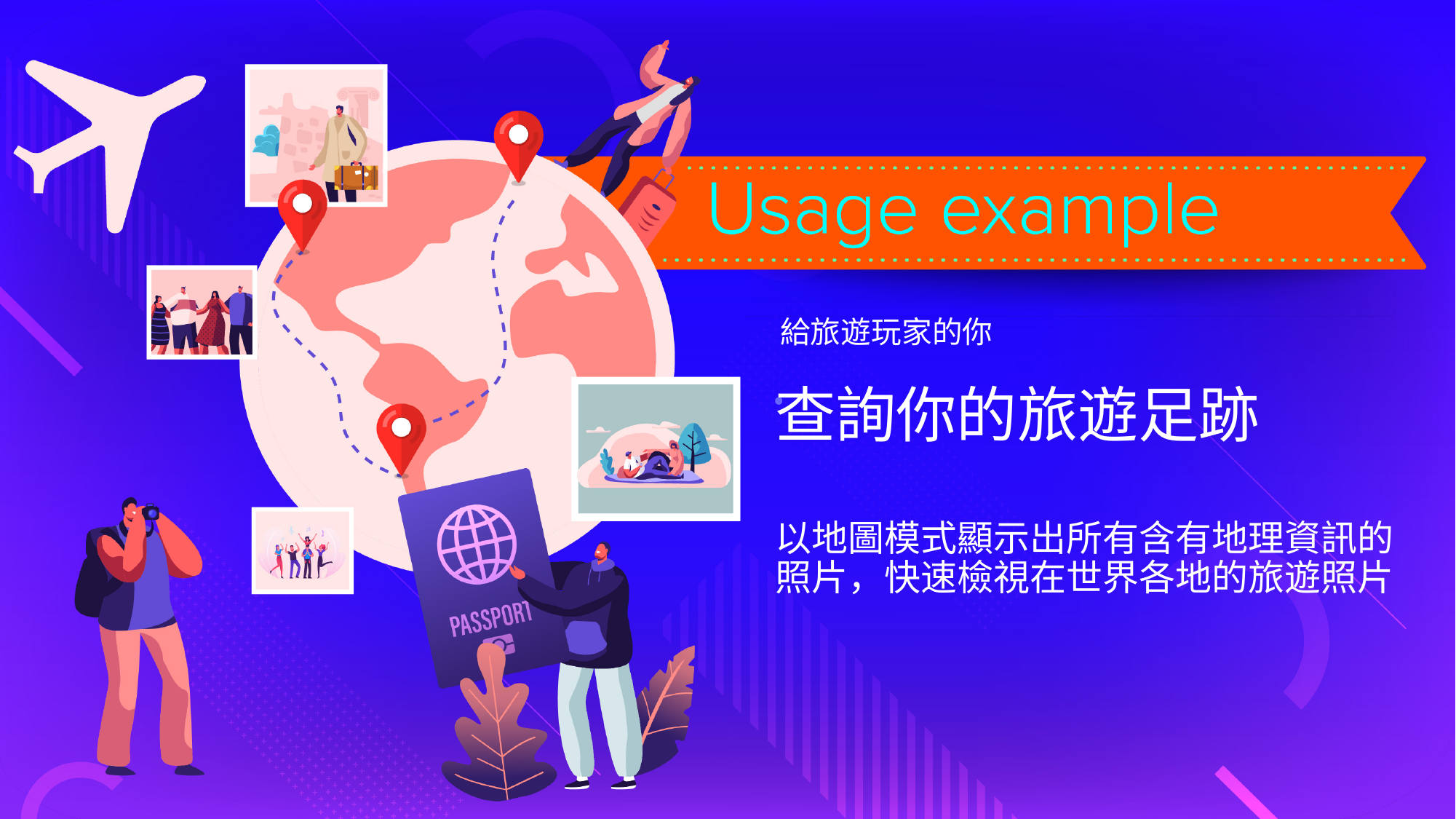

給旅遊玩家的你
查詢你的旅遊足跡

以地圖模式顯示出所有含有地理資訊的照片，快速檢視在世界各地的旅遊照片